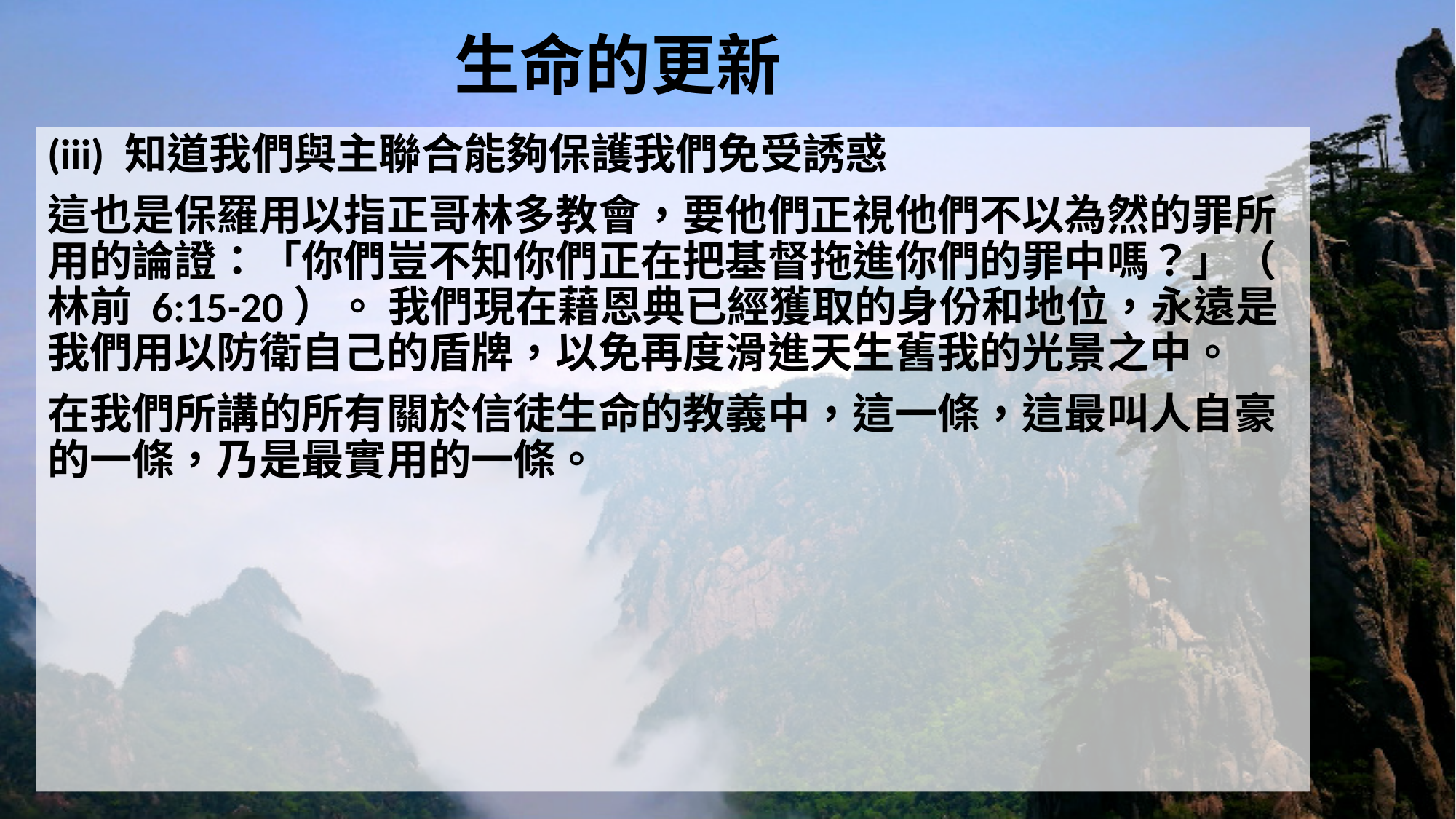

# 生命的更新
(iii) 知道我們與主聯合能夠保護我們免受誘惑
這也是保羅用以指正哥林多教會，要他們正視他們不以為然的罪所用的論證：「你們豈不知你們正在把基督拖進你們的罪中嗎？」（ 林前 6:15-20）。 我們現在藉恩典已經獲取的身份和地位，永遠是我們用以防衛自己的盾牌，以免再度滑進天生舊我的光景之中。
在我們所講的所有關於信徒生命的教義中，這一條，這最叫人自豪的一條，乃是最實用的一條。